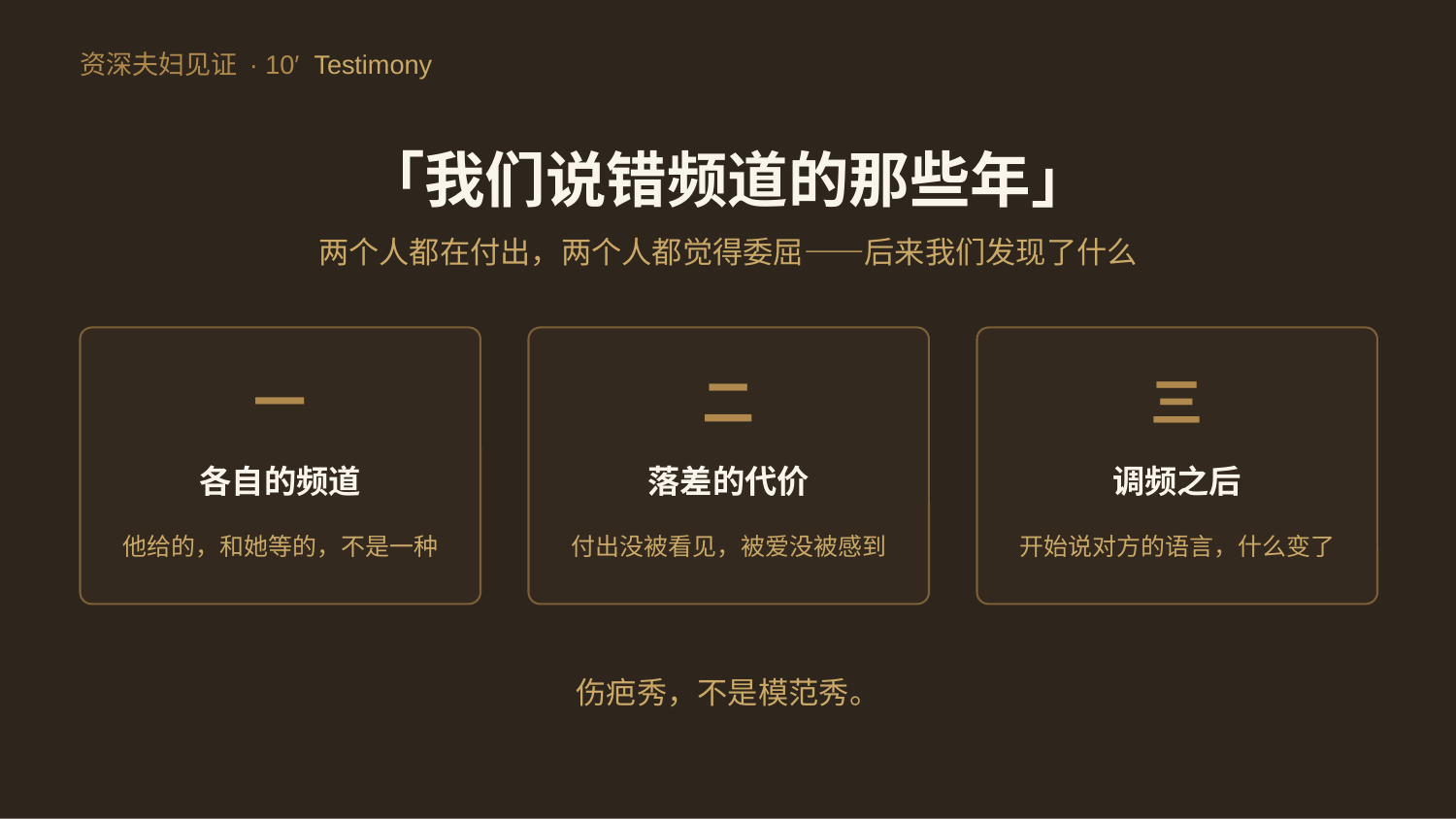

资深夫妇见证 · 10′  Testimony
「我们说错频道的那些年」
两个人都在付出，两个人都觉得委屈——后来我们发现了什么

一
二
三
各自的频道
落差的代价
调频之后
他给的，和她等的，不是一种
付出没被看见，被爱没被感到
开始说对方的语言，什么变了
伤疤秀，不是模范秀。